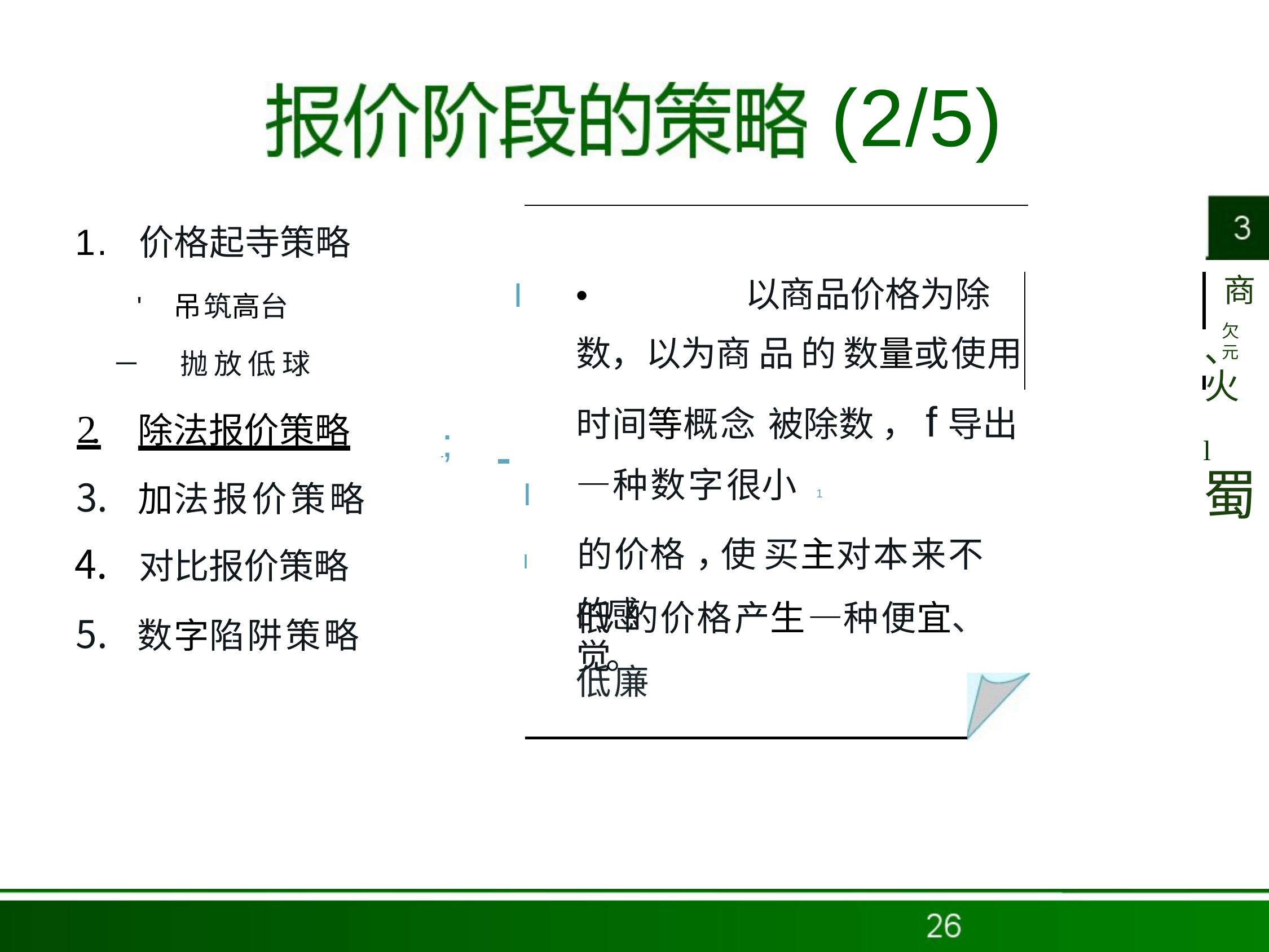

# (2/5)

1.	价格起寺策略
' 吊筑高台
－抛放低球
I	•		以商品价格为除数，以为商 品的数量或使用时间等概念 被除数 ，f导出—种数字很小 1
的价格 ，使 买主对本来不低 的价格产生—种便宜、低廉
商

欠元
、火
l 蜀

2.		除法报价策略
;
I
加法报价策略
对比报价策略
数字陷阱策略

I
的感觉。